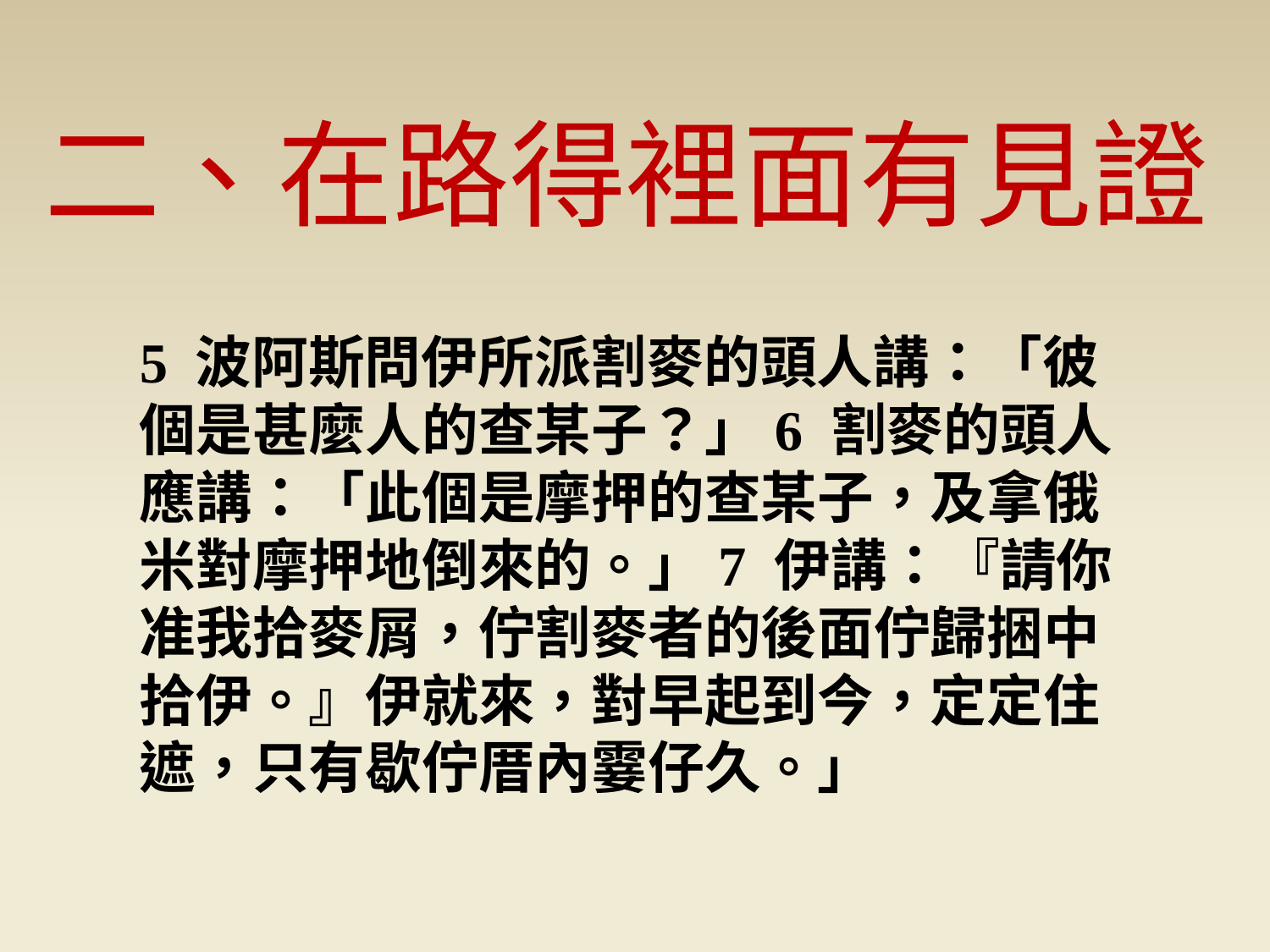

二、在路得裡面有見證
5 波阿斯問伊所派割麥的頭人講：「彼個是甚麼人的查某子？」6 割麥的頭人應講：「此個是摩押的查某子，及拿俄米對摩押地倒來的。」7 伊講：『請你准我拾麥屑，佇割麥者的後面佇歸捆中拾伊。』伊就來，對早起到今，定定住遮，只有歇佇厝內霎仔久。」